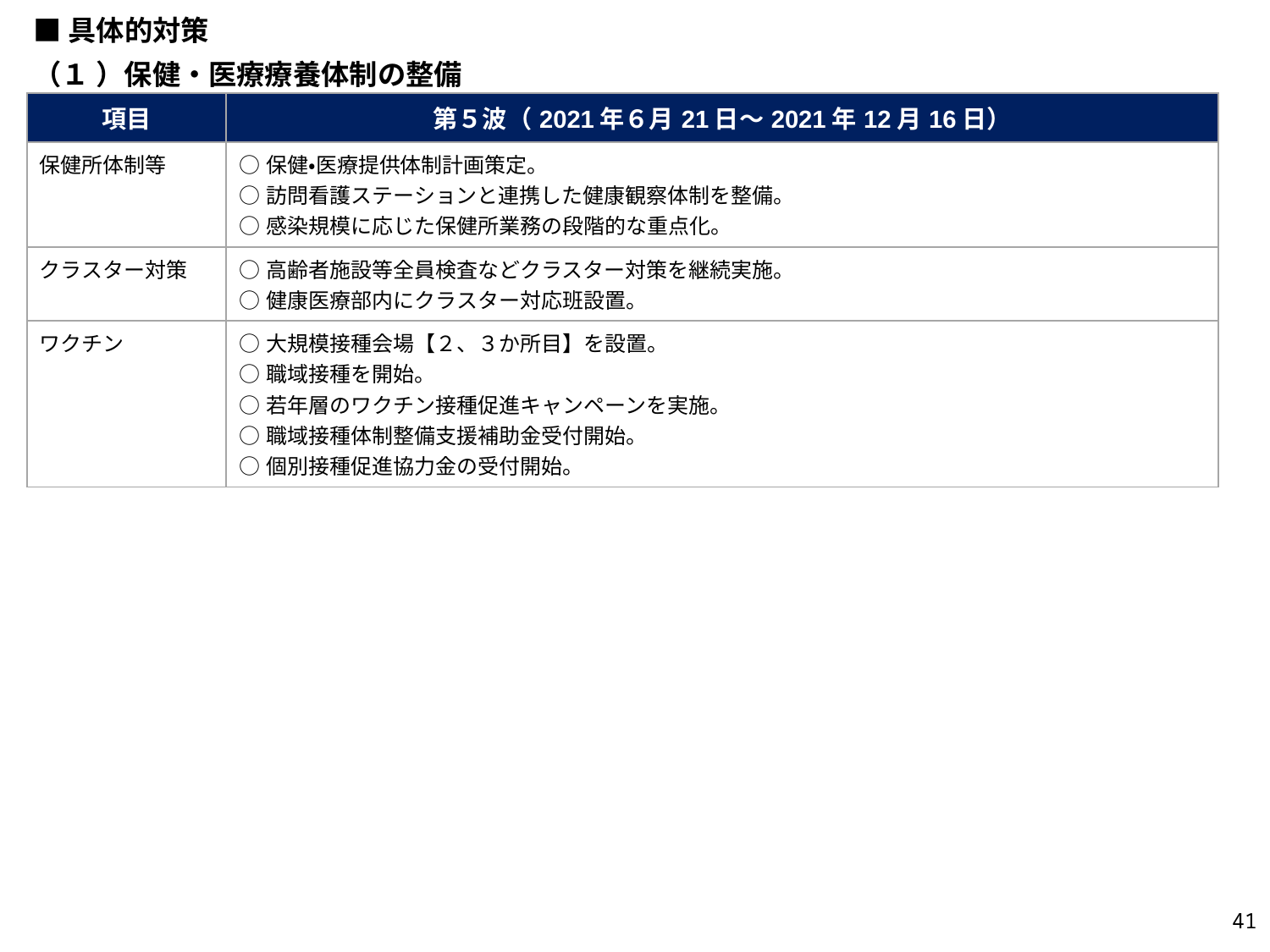

■具体的対策
（１ ）保健・医療療養体制の整備
| 項目 | 第５波（2021年６月21日～2021年12月16日） |
| --- | --- |
| 保健所体制等 | ○保健・医療提供体制計画策定。 ○訪問看護ステーションと連携した健康観察体制を整備。 ○感染規模に応じた保健所業務の段階的な重点化。 |
| クラスター対策 | ○高齢者施設等全員検査などクラスター対策を継続実施。 ○健康医療部内にクラスター対応班設置。 |
| ワクチン | ○大規模接種会場【２、３か所目】を設置。 ○職域接種を開始。 ○若年層のワクチン接種促進キャンペーンを実施。 ○職域接種体制整備支援補助金受付開始。 ○個別接種促進協力金の受付開始。 |
41